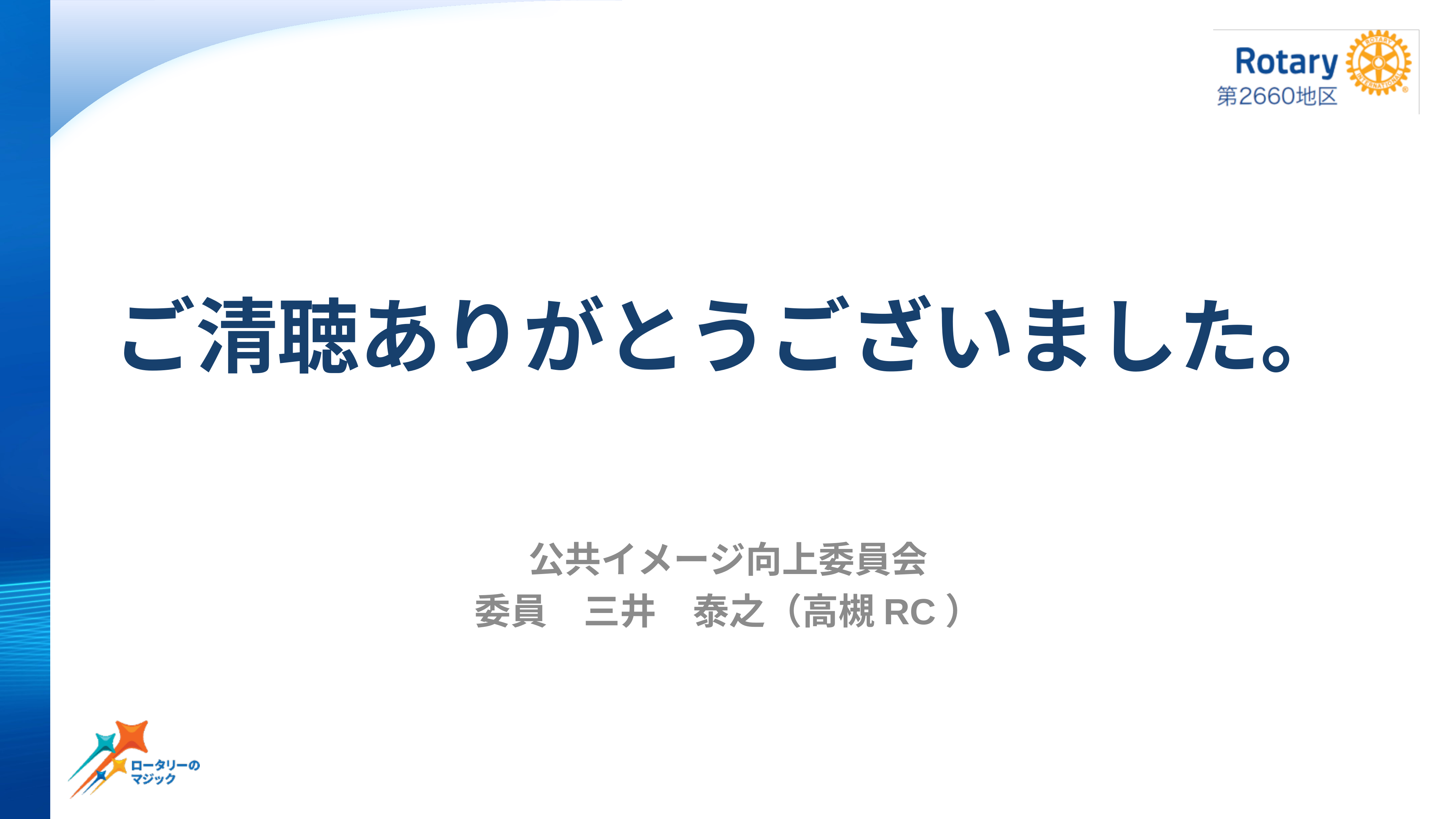

# ご清聴ありがとうございました。
公共イメージ向上委員会
委員　三井　泰之（高槻RC）